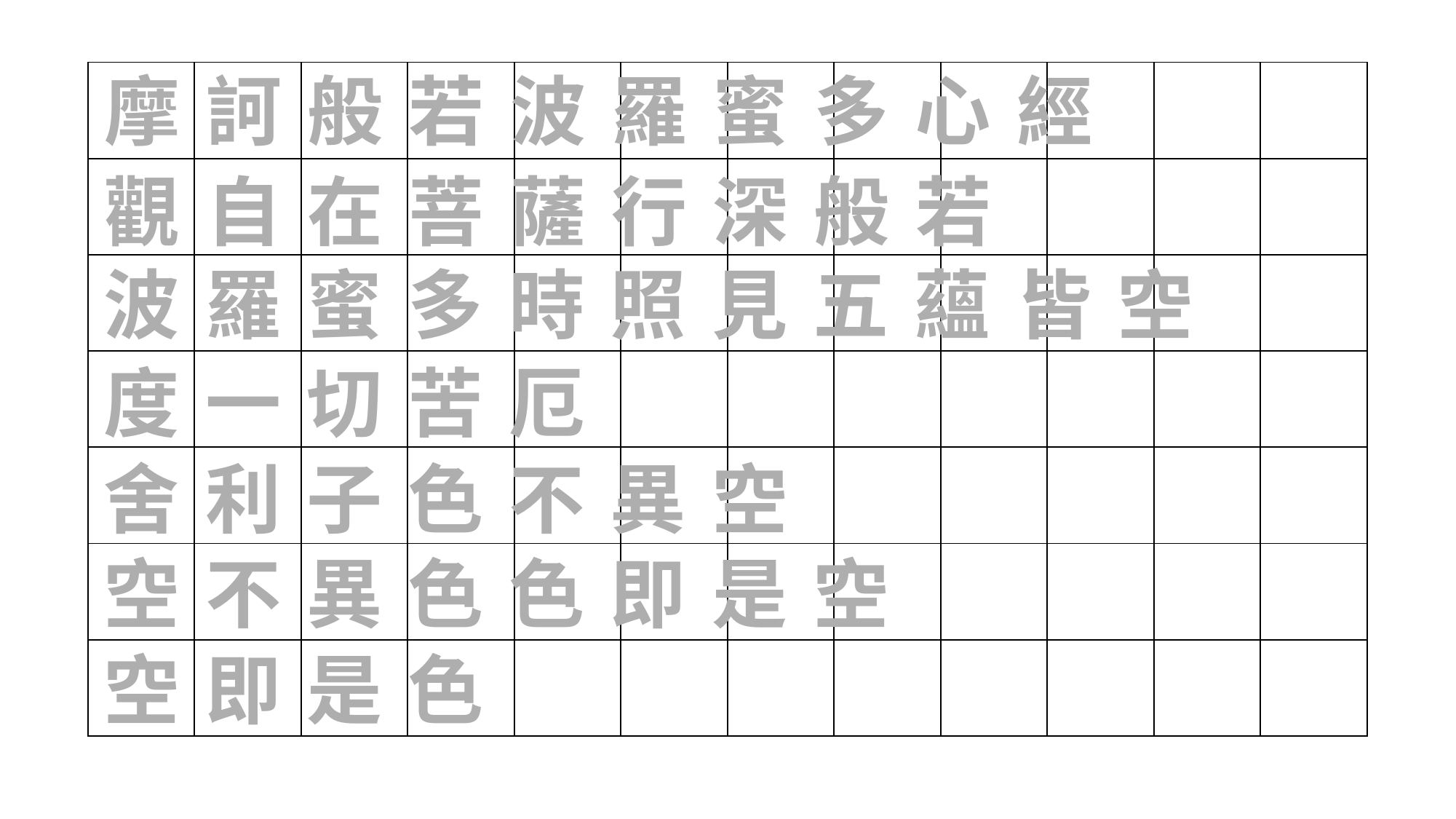

摩 訶 般 若 波 羅 蜜 多 心 經
|  |  |  |  |  |  |  |  |  |  |  |  |
| --- | --- | --- | --- | --- | --- | --- | --- | --- | --- | --- | --- |
|  |  |  |  |  |  |  |  |  |  |  |  |
|  |  |  |  |  |  |  |  |  |  |  |  |
|  |  |  |  |  |  |  |  |  |  |  |  |
|  |  |  |  |  |  |  |  |  |  |  |  |
|  |  |  |  |  |  |  |  |  |  |  |  |
|  |  |  |  |  |  |  |  |  |  |  |  |
觀 自 在 菩 薩 行 深 般 若
波 羅 蜜 多 時 照 見 五 蘊 皆 空
度 一 切 苦 厄
舍 利 子 色 不 異 空
空 不 異 色 色 即 是 空
空 即 是 色